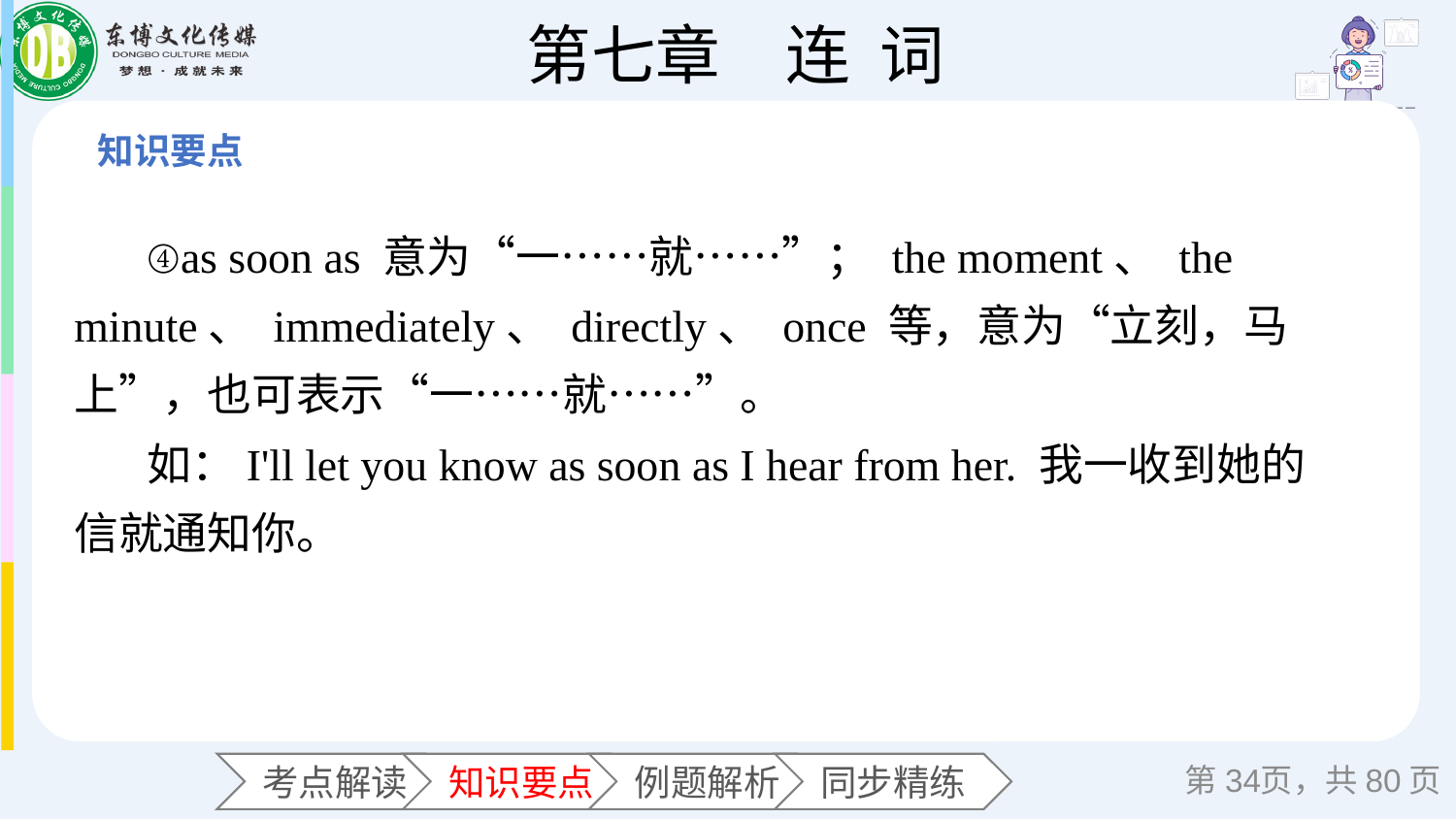

④as soon as 意为“一……就……”； the moment、 the minute、 immediately、 directly、 once 等，意为“立刻，马上”，也可表示“一……就……”。
如：I'll let you know as soon as I hear from her. 我一收到她的信就通知你。
第34页，共80页